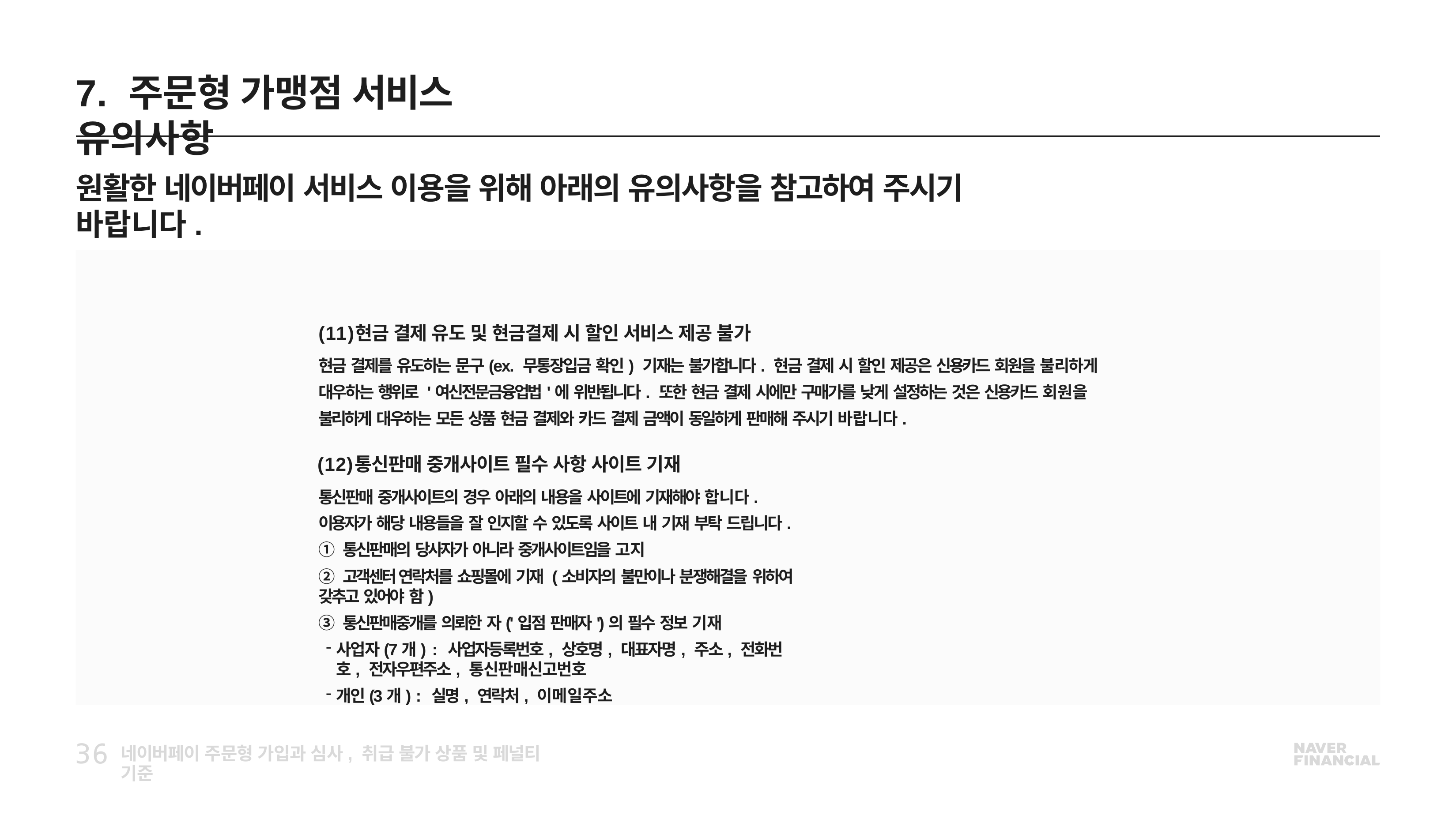

# 7. 주문형 가맹점 서비스 유의사항
원활한 네이버페이 서비스 이용을 위해 아래의 유의사항을 참고하여 주시기 바랍니다.

현금 결제 유도 및 현금결제 시 할인 서비스 제공 불가
현금 결제를 유도하는 문구(ex. 무통장입금 확인) 기재는 불가합니다. 현금 결제 시 할인 제공은 신용카드 회원을 불리하게 대우하는 행위로 '여신전문금융업법'에 위반됩니다. 또한 현금 결제 시에만 구매가를 낮게 설정하는 것은 신용카드 회원을 불리하게 대우하는 모든 상품 현금 결제와 카드 결제 금액이 동일하게 판매해 주시기 바랍니다.

통신판매 중개사이트 필수 사항 사이트 기재
통신판매 중개사이트의 경우 아래의 내용을 사이트에 기재해야 합니다. 이용자가 해당 내용들을 잘 인지할 수 있도록 사이트 내 기재 부탁 드립니다.
① 통신판매의 당사자가 아니라 중개사이트임을 고지
② 고객센터 연락처를 쇼핑몰에 기재 (소비자의 불만이나 분쟁해결을 위하여 갖추고 있어야 함)
③ 통신판매중개를 의뢰한 자('입점 판매자')의 필수 정보 기재
사업자(7개) : 사업자등록번호, 상호명, 대표자명, 주소, 전화번호, 전자우편주소, 통신판매신고번호
개인(3개) : 실명, 연락처, 이메일주소
36
네이버페이 주문형 가입과 심사, 취급 불가 상품 및 페널티 기준